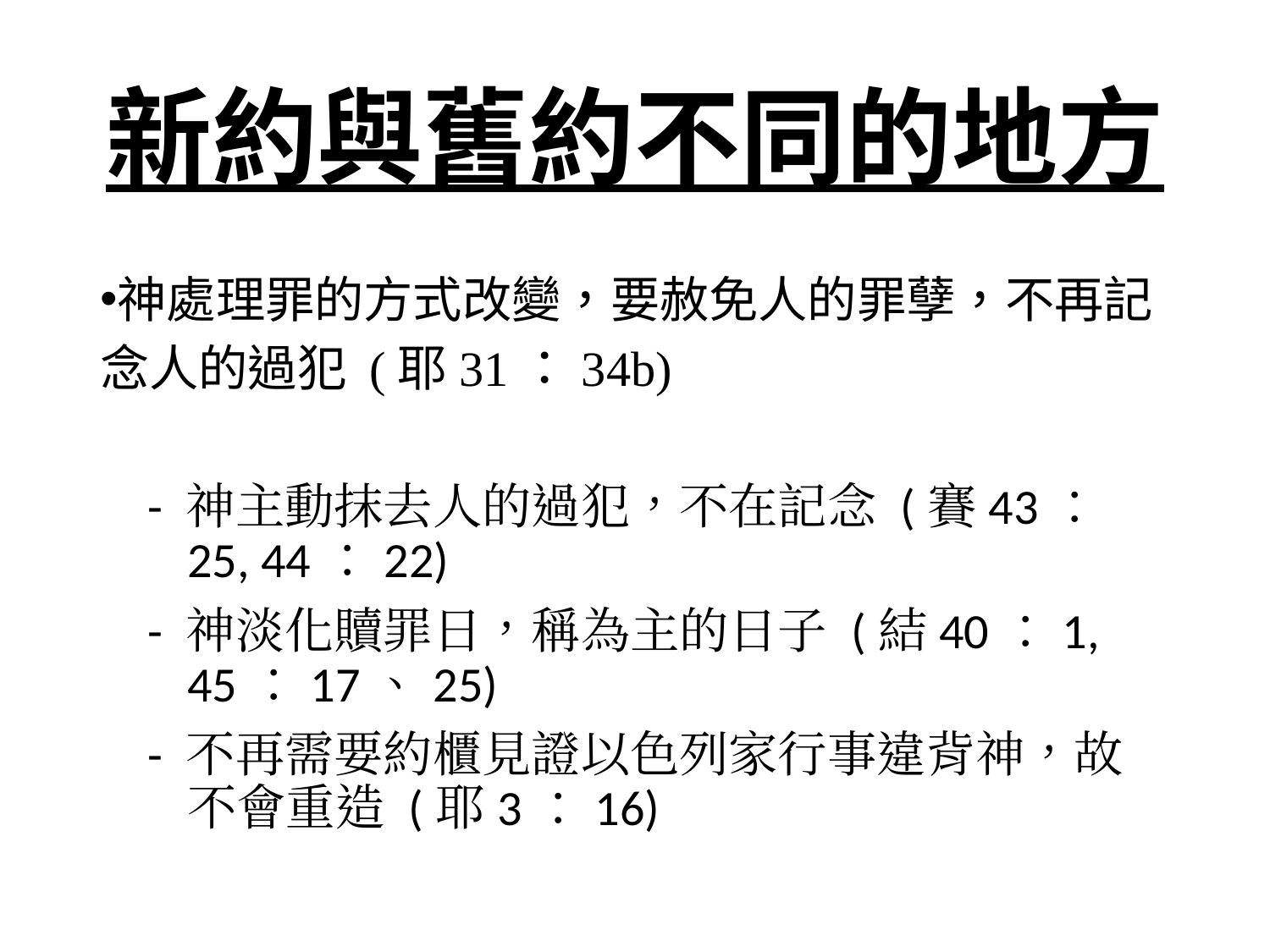

# 新約與舊約不同的地方
神處理罪的方式改變，要赦免人的罪孽，不再記念人的過犯 (耶31：34b)

- 神主動抹去人的過犯，不在記念 (賽43：25, 44：22)
- 神淡化贖罪日，稱為主的日子 (結40：1, 45：17、25)
- 不再需要約櫃見證以色列家行事違背神，故不會重造 (耶3：16)